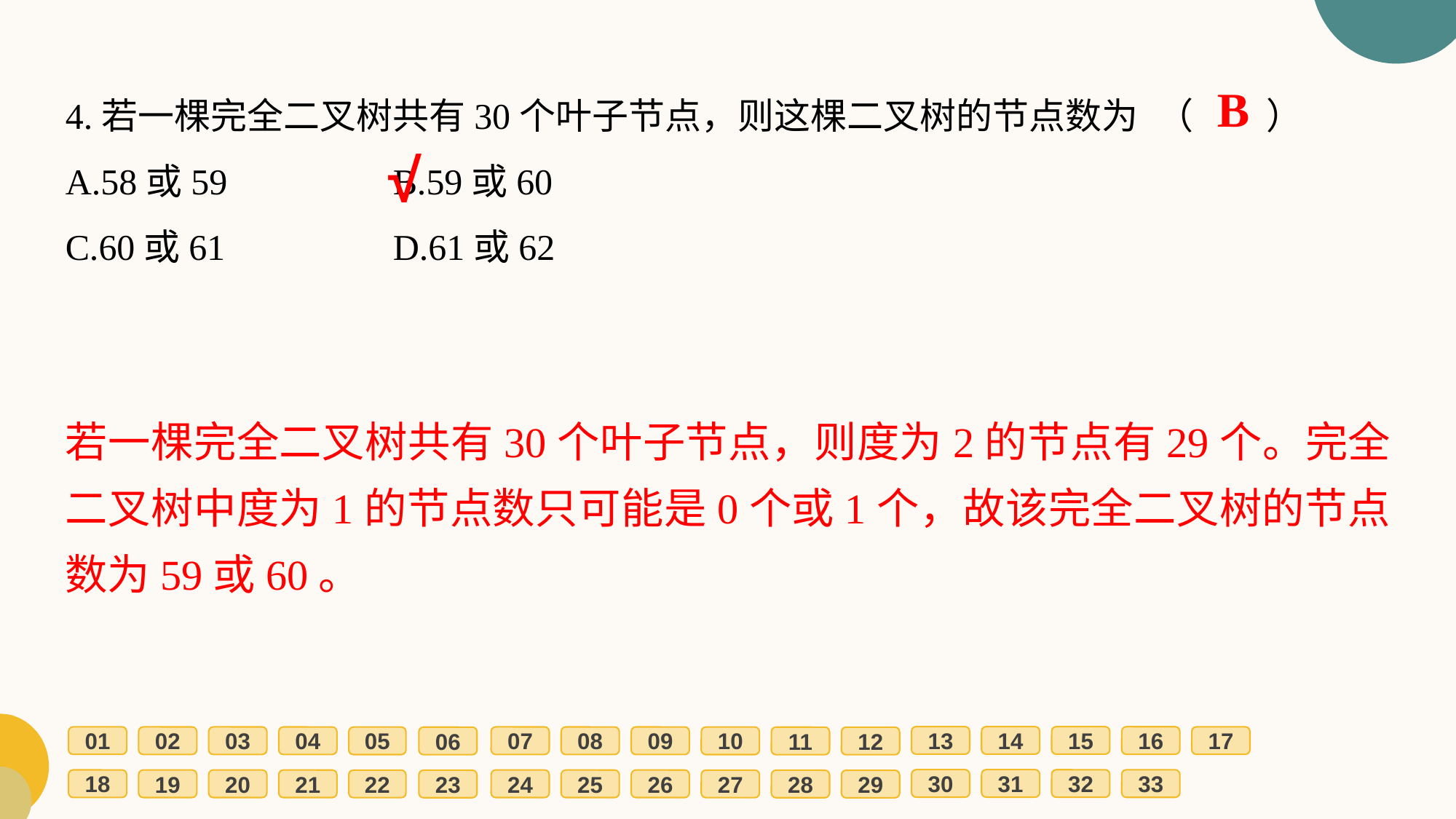

4.若一棵完全二叉树共有30个叶子节点，则这棵二叉树的节点数为	（　　）
A.58或59		B.59或60
C.60或61		D.61或62
B
√
若一棵完全二叉树共有30个叶子节点，则度为2的节点有29个。完全二叉树中度为1的节点数只可能是0个或1个，故该完全二叉树的节点数为59或60。